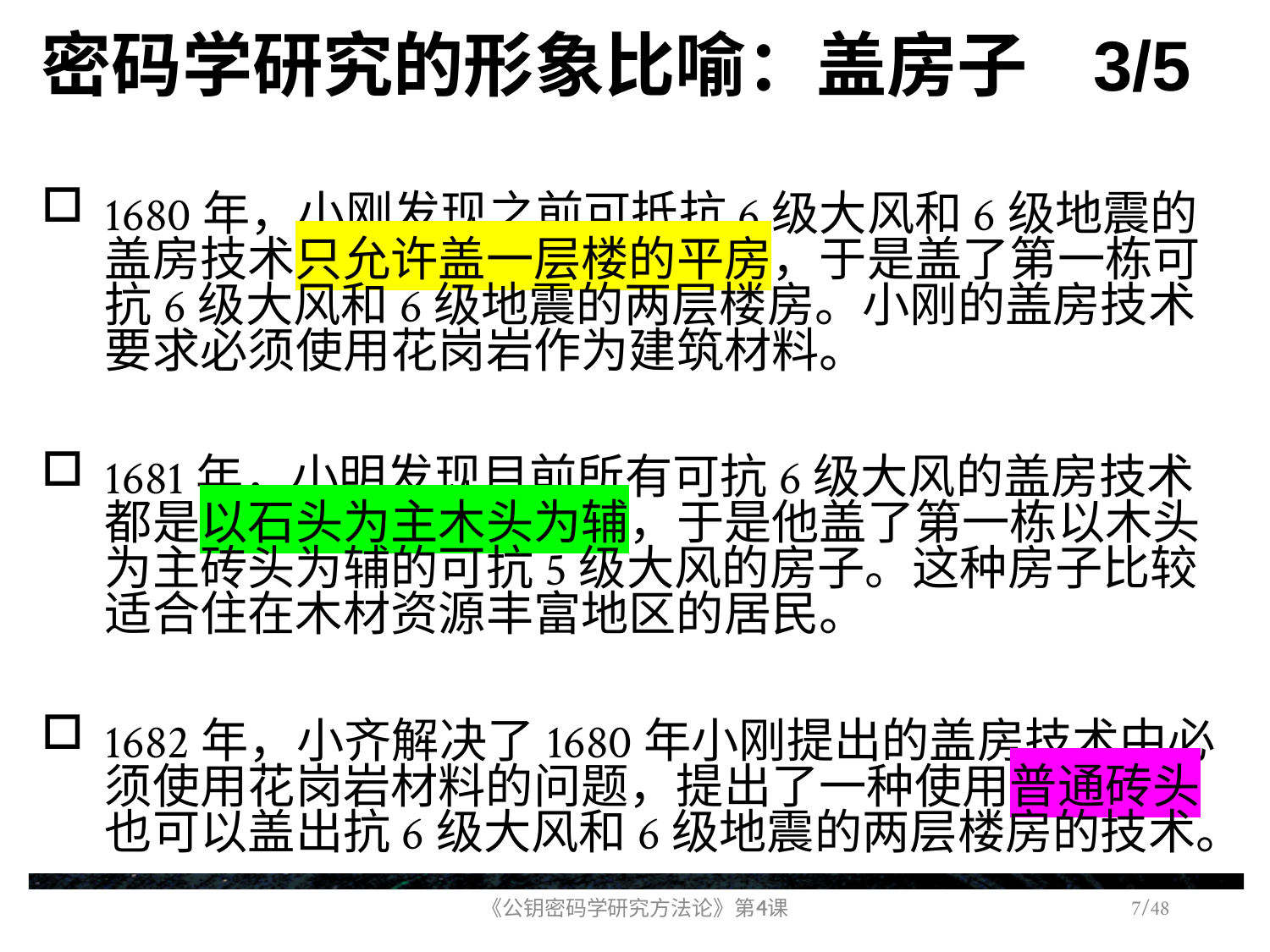

# 密码学研究的形象比喻：盖房子   3/5
1680年，小刚发现之前可抵抗6级大风和6级地震的盖房技术只允许盖一层楼的平房，于是盖了第一栋可抗6级大风和6级地震的两层楼房。小刚的盖房技术要求必须使用花岗岩作为建筑材料。

1681年，小明发现目前所有可抗6级大风的盖房技术都是以石头为主木头为辅，于是他盖了第一栋以木头为主砖头为辅的可抗5级大风的房子。这种房子比较适合住在木材资源丰富地区的居民。

1682年，小齐解决了1680年小刚提出的盖房技术中必须使用花岗岩材料的问题，提出了一种使用普通砖头也可以盖出抗6级大风和6级地震的两层楼房的技术。
《公钥密码学研究方法论》第4课
7/48